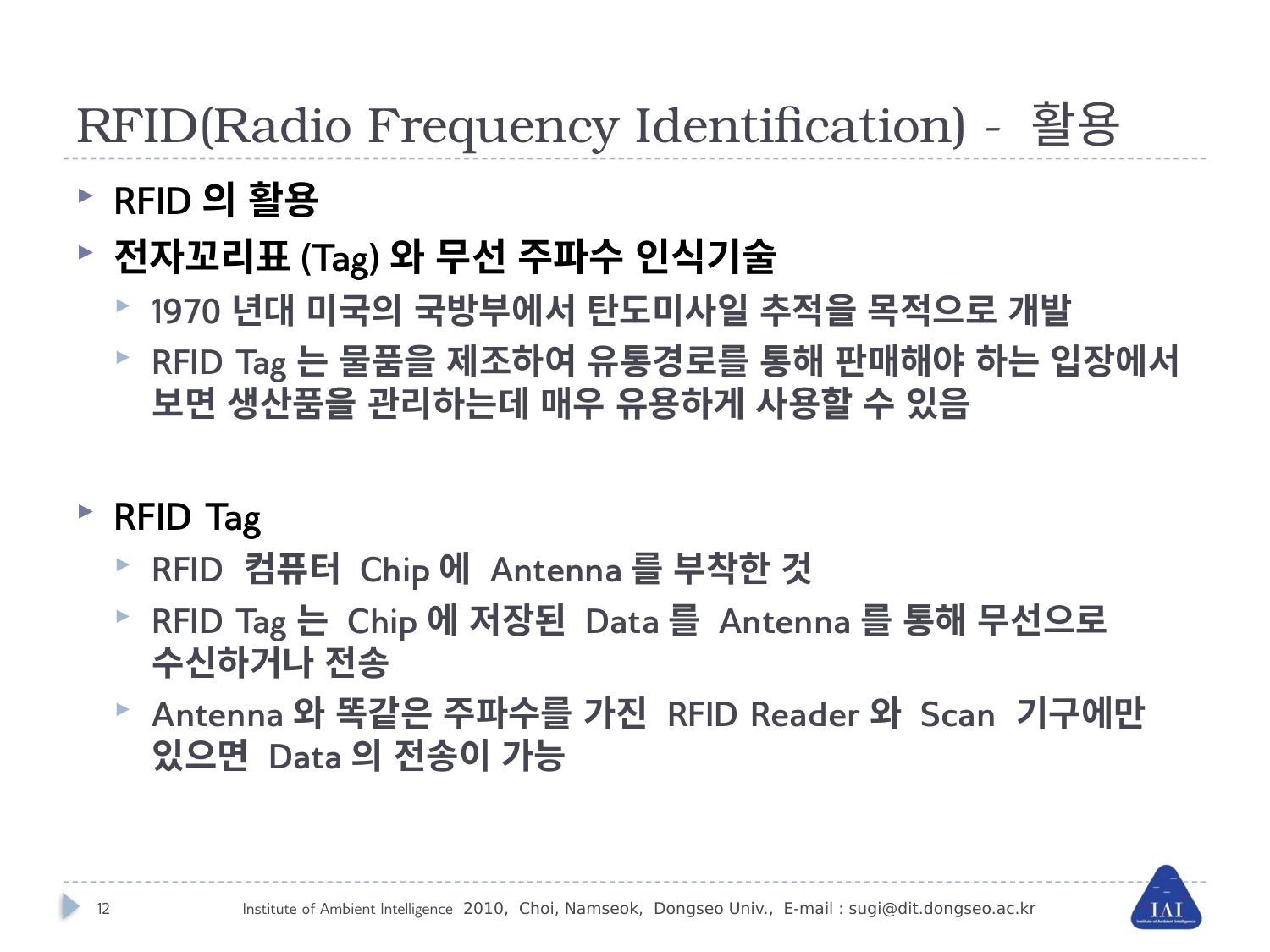

# RFID(Radio Frequency Identification) - 활용
RFID의 활용
전자꼬리표(Tag)와 무선 주파수 인식기술
1970년대 미국의 국방부에서 탄도미사일 추적을 목적으로 개발
RFID Tag는 물품을 제조하여 유통경로를 통해 판매해야 하는 입장에서 보면 생산품을 관리하는데 매우 유용하게 사용할 수 있음

RFID Tag
RFID 컴퓨터 Chip에 Antenna를 부착한 것
RFID Tag는 Chip에 저장된 Data를 Antenna를 통해 무선으로 수신하거나 전송
Antenna와 똑같은 주파수를 가진 RFID Reader와 Scan 기구에만 있으면 Data의 전송이 가능